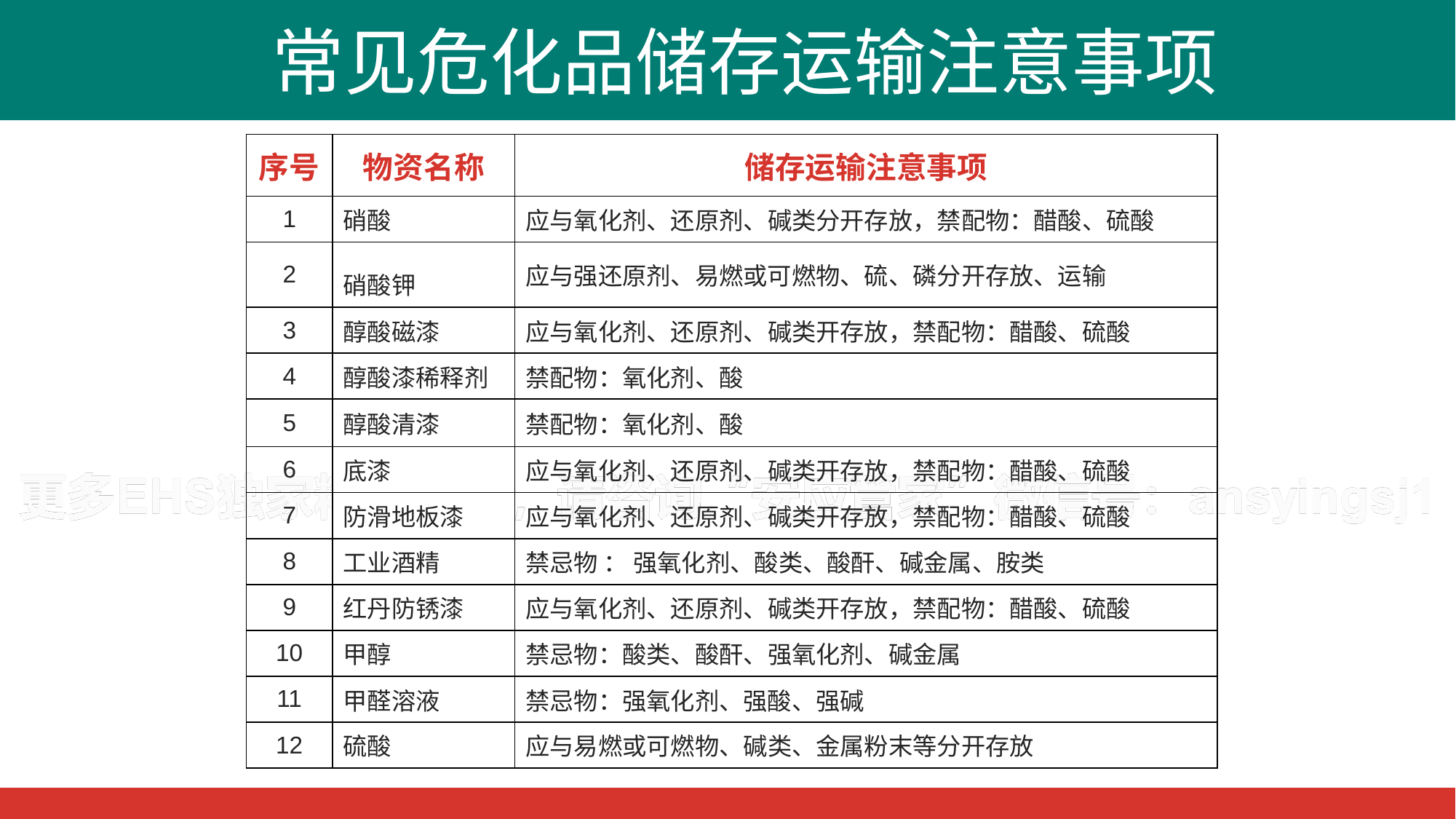

常见危化品储存运输注意事项
| 序号 | 物资名称 | 储存运输注意事项 |
| --- | --- | --- |
| 1 | 硝酸 | 应与氧化剂、还原剂、碱类分开存放，禁配物：醋酸、硫酸 |
| 2 | 硝酸钾 | 应与强还原剂、易燃或可燃物、硫、磷分开存放、运输 |
| 3 | 醇酸磁漆 | 应与氧化剂、还原剂、碱类开存放，禁配物：醋酸、硫酸 |
| 4 | 醇酸漆稀释剂 | 禁配物：氧化剂、酸 |
| 5 | 醇酸清漆 | 禁配物：氧化剂、酸 |
| 6 | 底漆 | 应与氧化剂、还原剂、碱类开存放，禁配物：醋酸、硫酸 |
| 7 | 防滑地板漆 | 应与氧化剂、还原剂、碱类开存放，禁配物：醋酸、硫酸 |
| 8 | 工业酒精 | 禁忌物 ： 强氧化剂、酸类、酸酐、碱金属、胺类 |
| 9 | 红丹防锈漆 | 应与氧化剂、还原剂、碱类开存放，禁配物：醋酸、硫酸 |
| 10 | 甲醇 | 禁忌物：酸类、酸酐、强氧化剂、碱金属 |
| 11 | 甲醛溶液 | 禁忌物：强氧化剂、强酸、强碱 |
| 12 | 硫酸 | 应与易燃或可燃物、碱类、金属粉末等分开存放 |